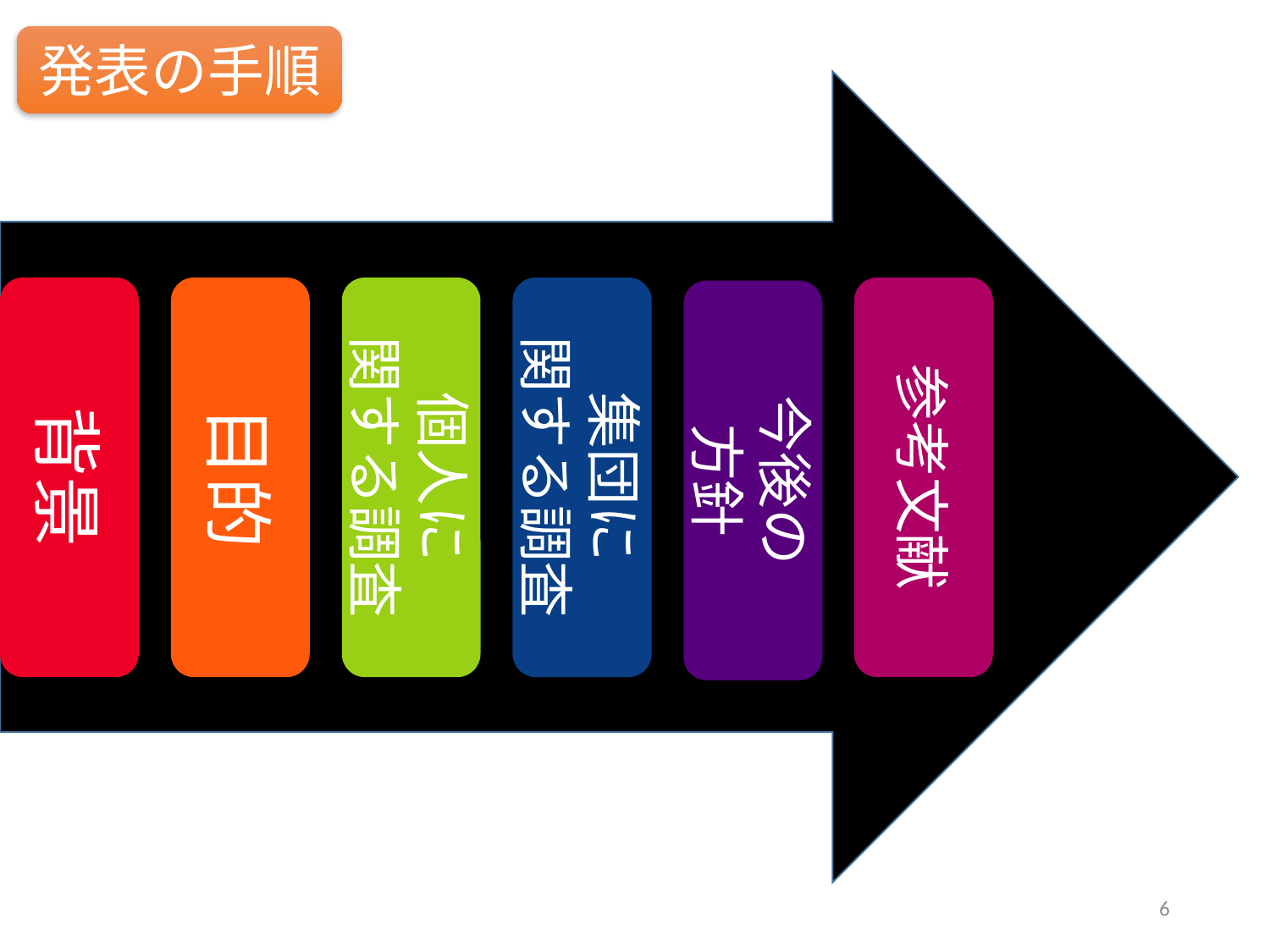

発表の手順

背景
目的
参考文献
集団に
関する調査
個人に
関する調査
今後の
方針
6